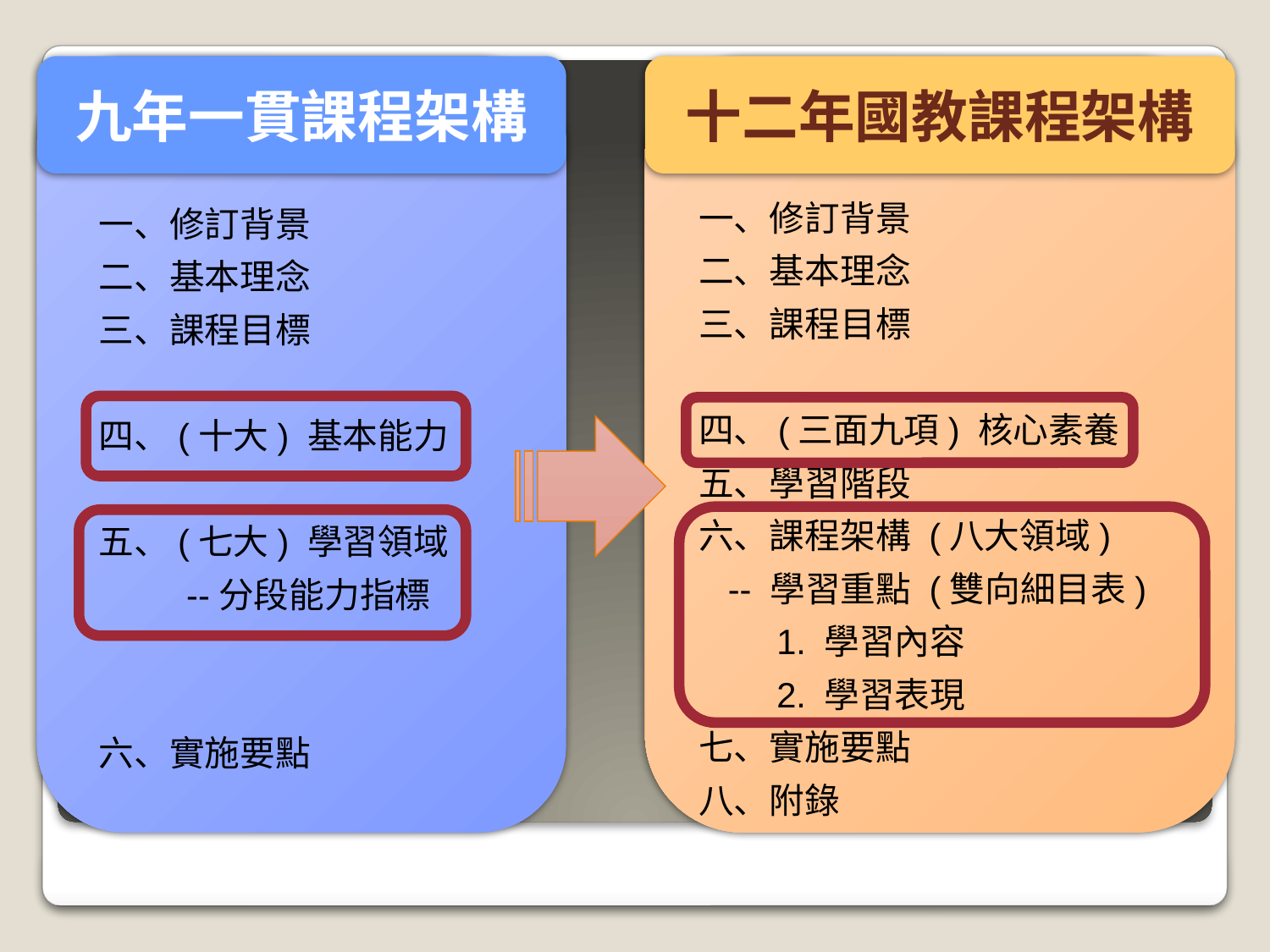

九年一貫課程架構

十二年國教課程架構
一、修訂背景
二、基本理念
三、課程目標

四、(三面九項) 核心素養
五、學習階段
六、課程架構 (八大領域)
   -- 學習重點 (雙向細目表)
        1. 學習內容
        2. 學習表現
七、實施要點
八、附錄
一、修訂背景
二、基本理念
三、課程目標

四、(十大) 基本能力

五、(七大) 學習領域
         --分段能力指標

六、實施要點